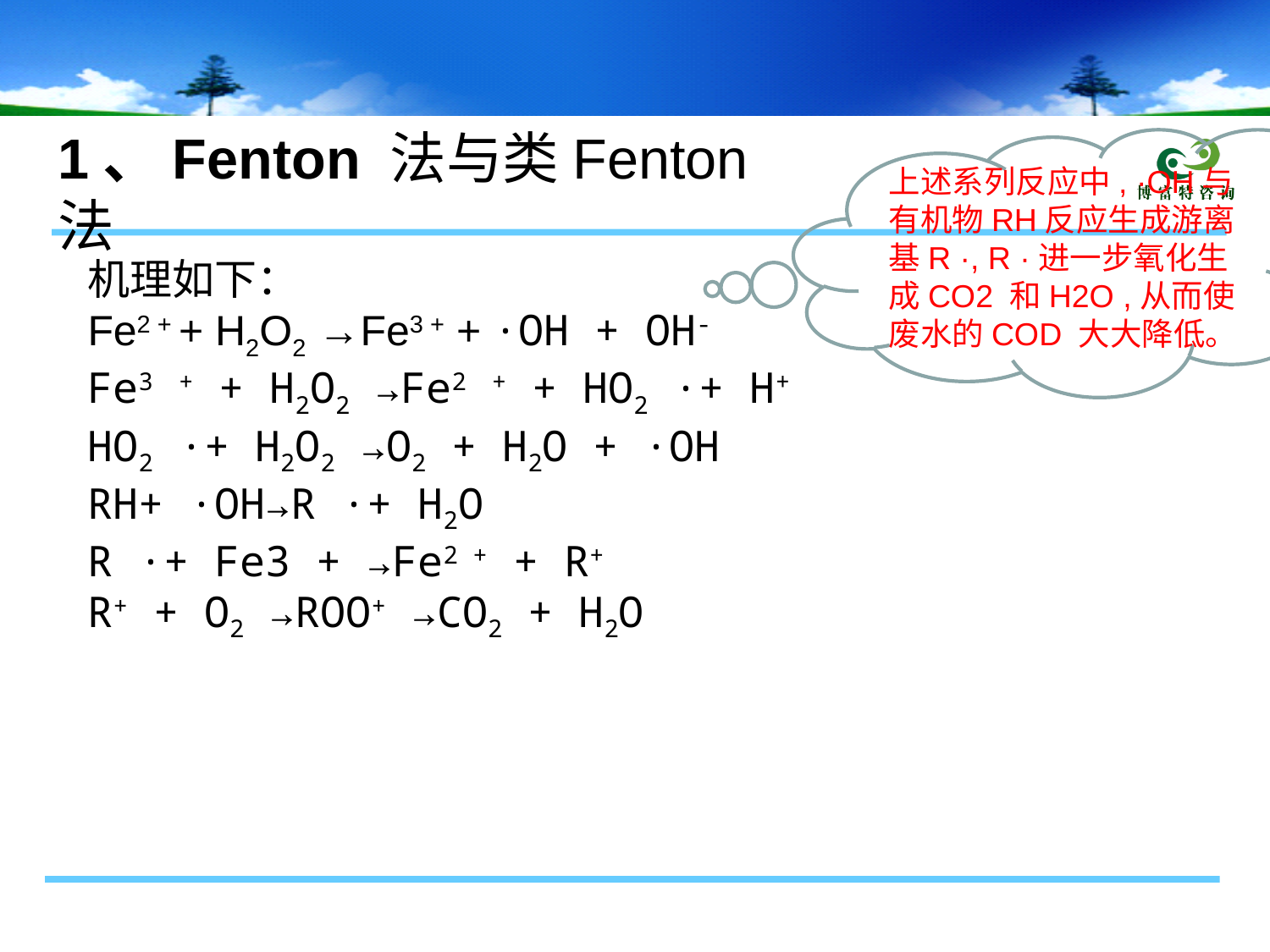

1、Fenton 法与类Fenton 法
上述系列反应中, ·OH与有机物RH反应生成游离基R ·, R ·进一步氧化生成CO2 和H2O ,从而使废水的COD 大大降低。
机理如下：
Fe2 + + H2O2 →Fe3 + + ·OH + OH-
Fe3 + + H2O2 →Fe2 + + HO2 ·+ H+
HO2 ·+ H2O2 →O2 + H2O + ·OH
RH+ ·OH→R ·+ H2O
R ·+ Fe3 + →Fe2 + + R+
R+ + O2 →ROO+ →CO2 + H2O